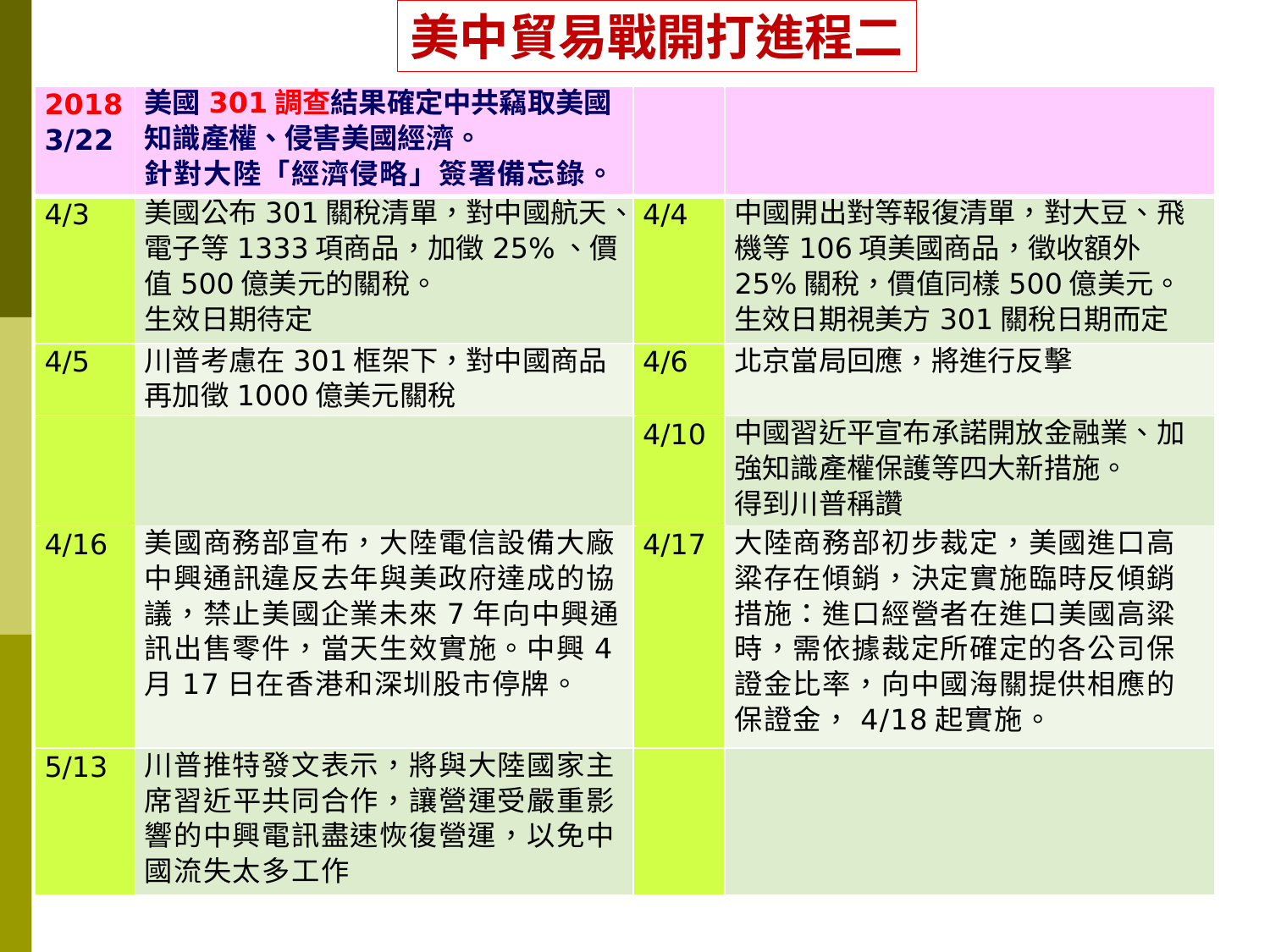

美中貿易戰開打進程二
| 2018 3/22 | 美國301調查結果確定中共竊取美國知識產權、侵害美國經濟。 針對大陸「經濟侵略」簽署備忘錄。 |  |  |
| --- | --- | --- | --- |
| 4/3 | 美國公布301關稅清單，對中國航天、電子等1333項商品，加徵25%、價值500億美元的關稅。 生效日期待定 | 4/4 | 中國開出對等報復清單，對大豆、飛機等106項美國商品，徵收額外25%關稅，價值同樣500億美元。 生效日期視美方301關稅日期而定 |
| 4/5 | 川普考慮在301框架下，對中國商品再加徵1000億美元關稅 | 4/6 | 北京當局回應，將進行反擊 |
|  |  | 4/10 | 中國習近平宣布承諾開放金融業、加強知識產權保護等四大新措施。 得到川普稱讚 |
| 4/16 | 美國商務部宣布，大陸電信設備大廠中興通訊違反去年與美政府達成的協議，禁止美國企業未來7年向中興通訊出售零件，當天生效實施。中興4月17日在香港和深圳股市停牌。 | 4/17 | 大陸商務部初步裁定，美國進口高粱存在傾銷，決定實施臨時反傾銷措施：進口經營者在進口美國高粱時，需依據裁定所確定的各公司保證金比率，向中國海關提供相應的保證金，4/18起實施。 |
| 5/13 | 川普推特發文表示，將與大陸國家主席習近平共同合作，讓營運受嚴重影響的中興電訊盡速恢復營運，以免中國流失太多工作 |  |  |
2020/10/6
11